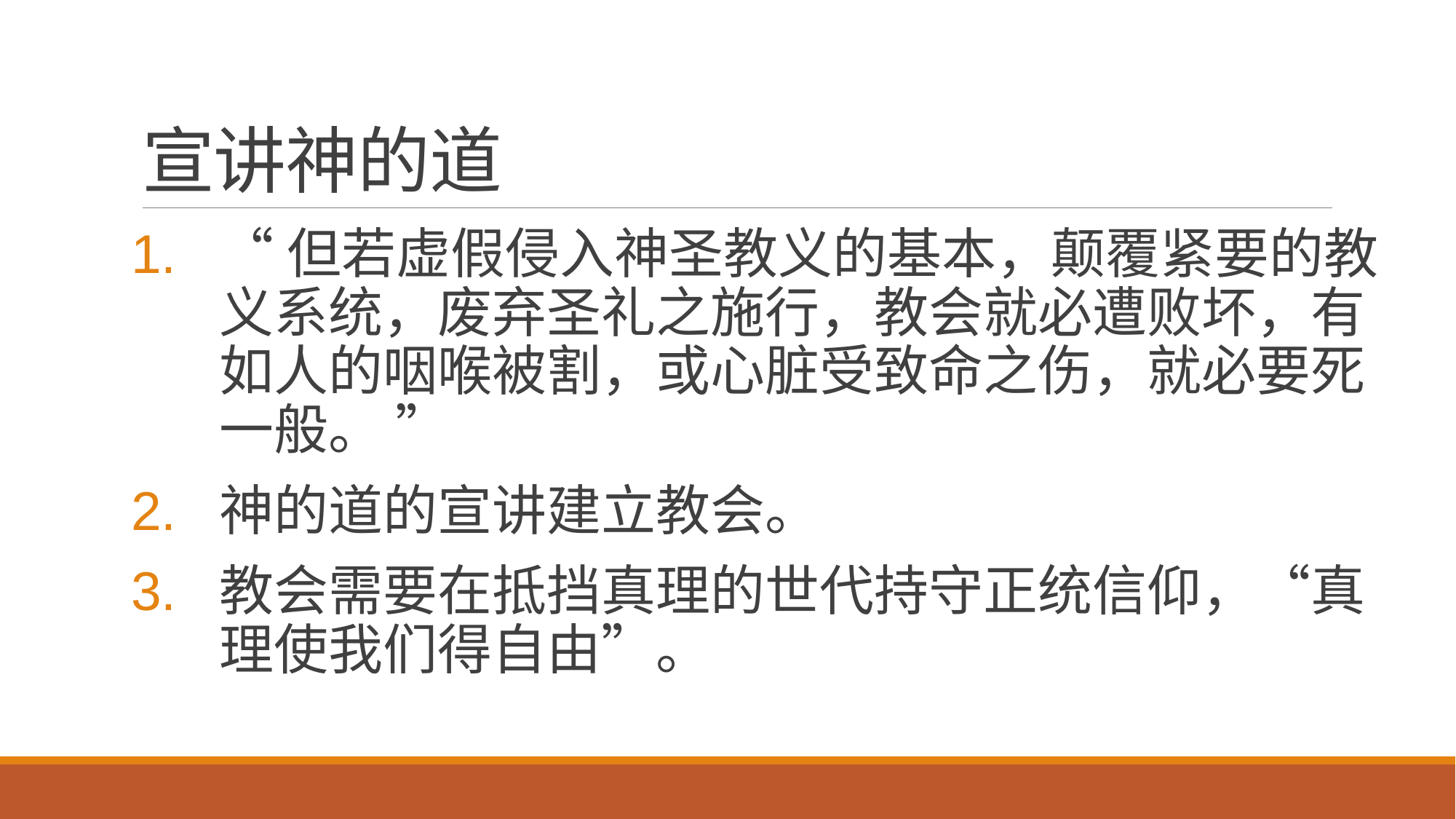

# 宣讲神的道
“但若虚假侵入神圣教义的基本，颠覆紧要的教义系统，废弃圣礼之施行，教会就必遭败坏，有如人的咽喉被割，或心脏受致命之伤，就必要死一般。 ”
神的道的宣讲建立教会。
教会需要在抵挡真理的世代持守正统信仰，“真理使我们得自由”。